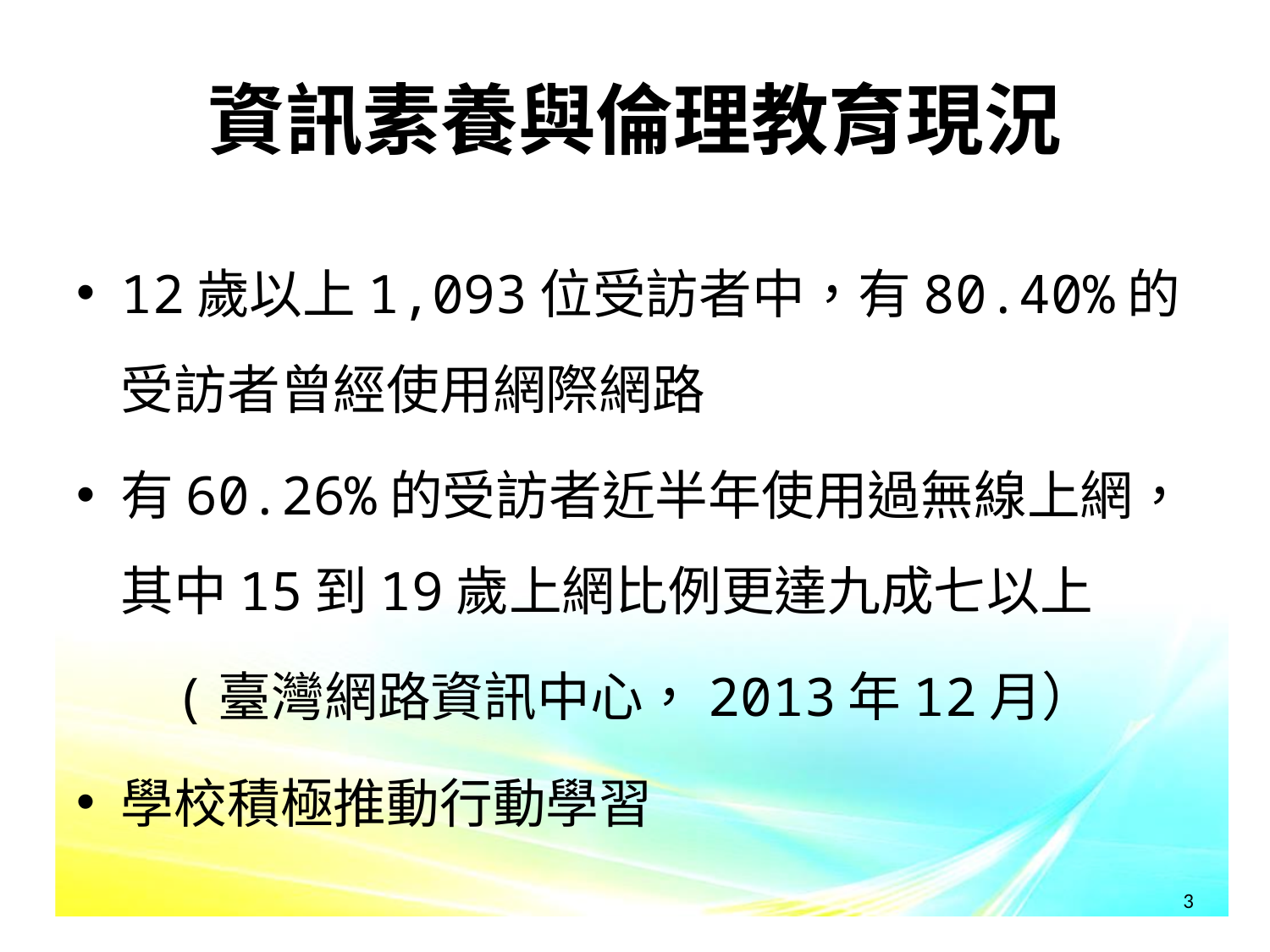

# 資訊素養與倫理教育現況
12歲以上1,093位受訪者中，有80.40%的受訪者曾經使用網際網路
有60.26%的受訪者近半年使用過無線上網，其中15到19歲上網比例更達九成七以上
(臺灣網路資訊中心，2013年12月）
學校積極推動行動學習
3